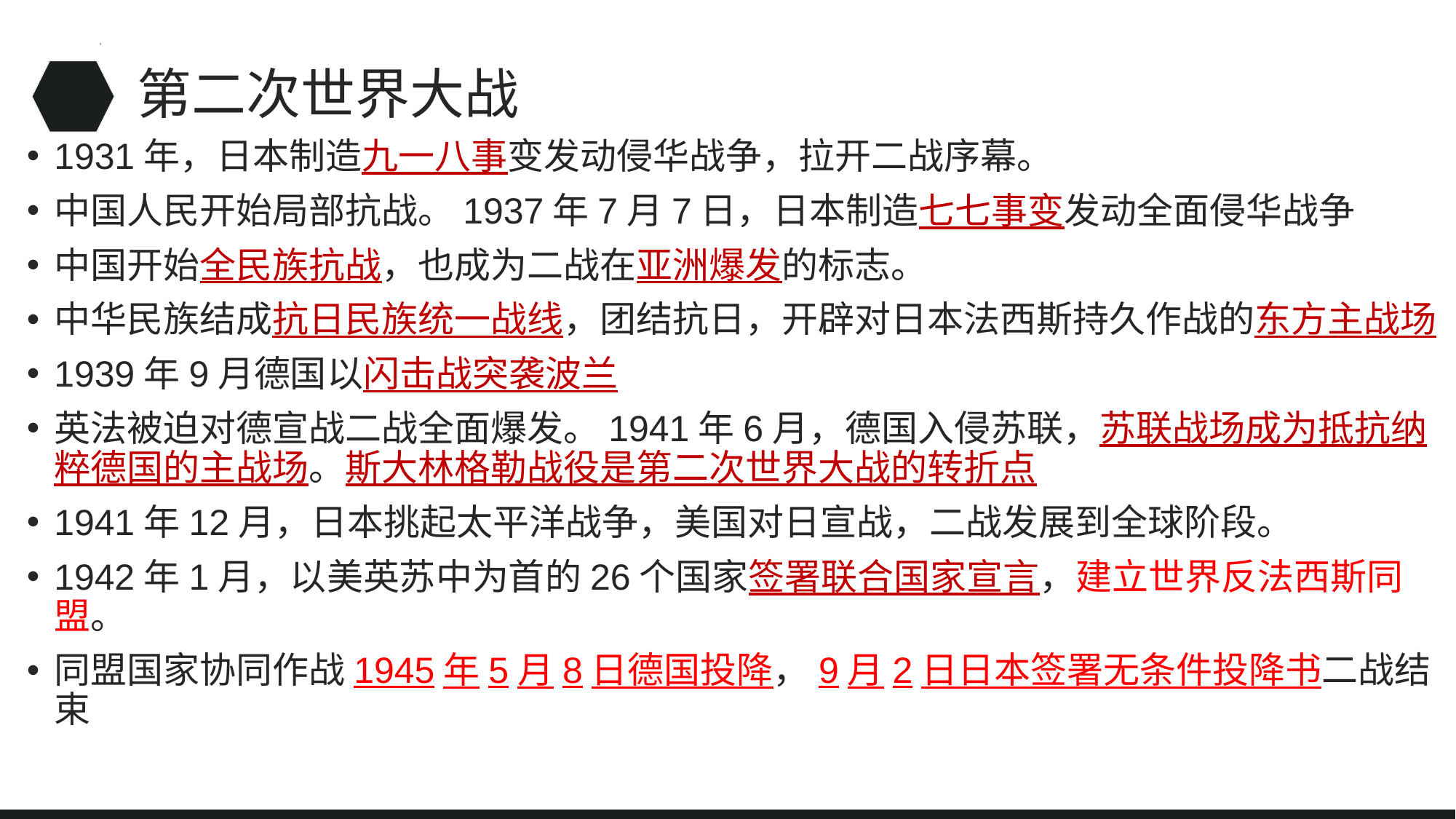

# 第二次世界大战
1931年，日本制造九一八事变发动侵华战争，拉开二战序幕。
中国人民开始局部抗战。1937年7月7日，日本制造七七事变发动全面侵华战争
中国开始全民族抗战，也成为二战在亚洲爆发的标志。
中华民族结成抗日民族统一战线，团结抗日，开辟对日本法西斯持久作战的东方主战场
1939年9月德国以闪击战突袭波兰
英法被迫对德宣战二战全面爆发。1941年6月，德国入侵苏联，苏联战场成为抵抗纳粹德国的主战场。斯大林格勒战役是第二次世界大战的转折点
1941年12月，日本挑起太平洋战争，美国对日宣战，二战发展到全球阶段。
1942年1月，以美英苏中为首的26个国家签署联合国家宣言，建立世界反法西斯同盟。
同盟国家协同作战1945年5月8日德国投降，9月2日日本签署无条件投降书二战结束